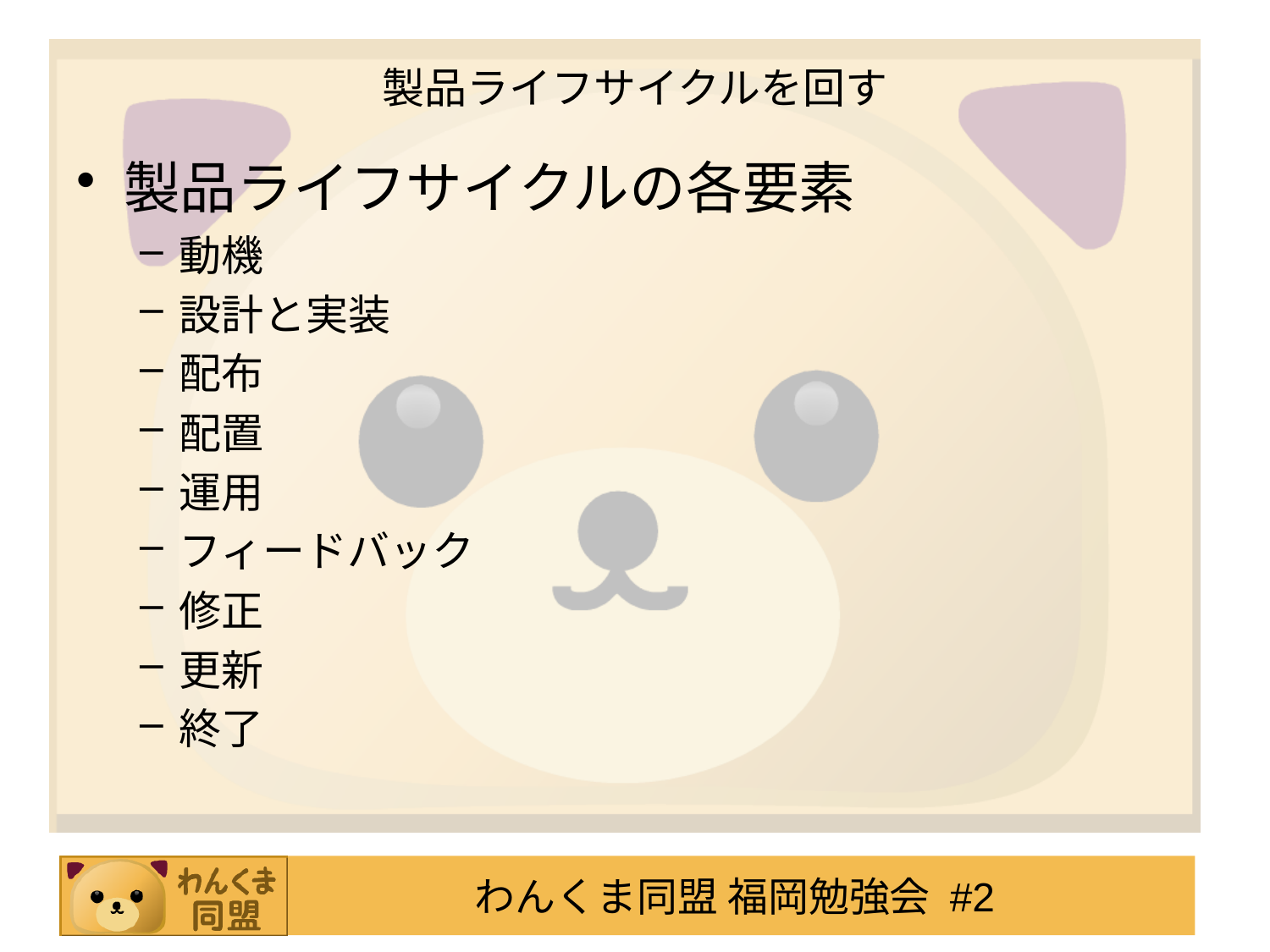

# 製品ライフサイクルを回す
製品ライフサイクルの各要素
動機
設計と実装
配布
配置
運用
フィードバック
修正
更新
終了